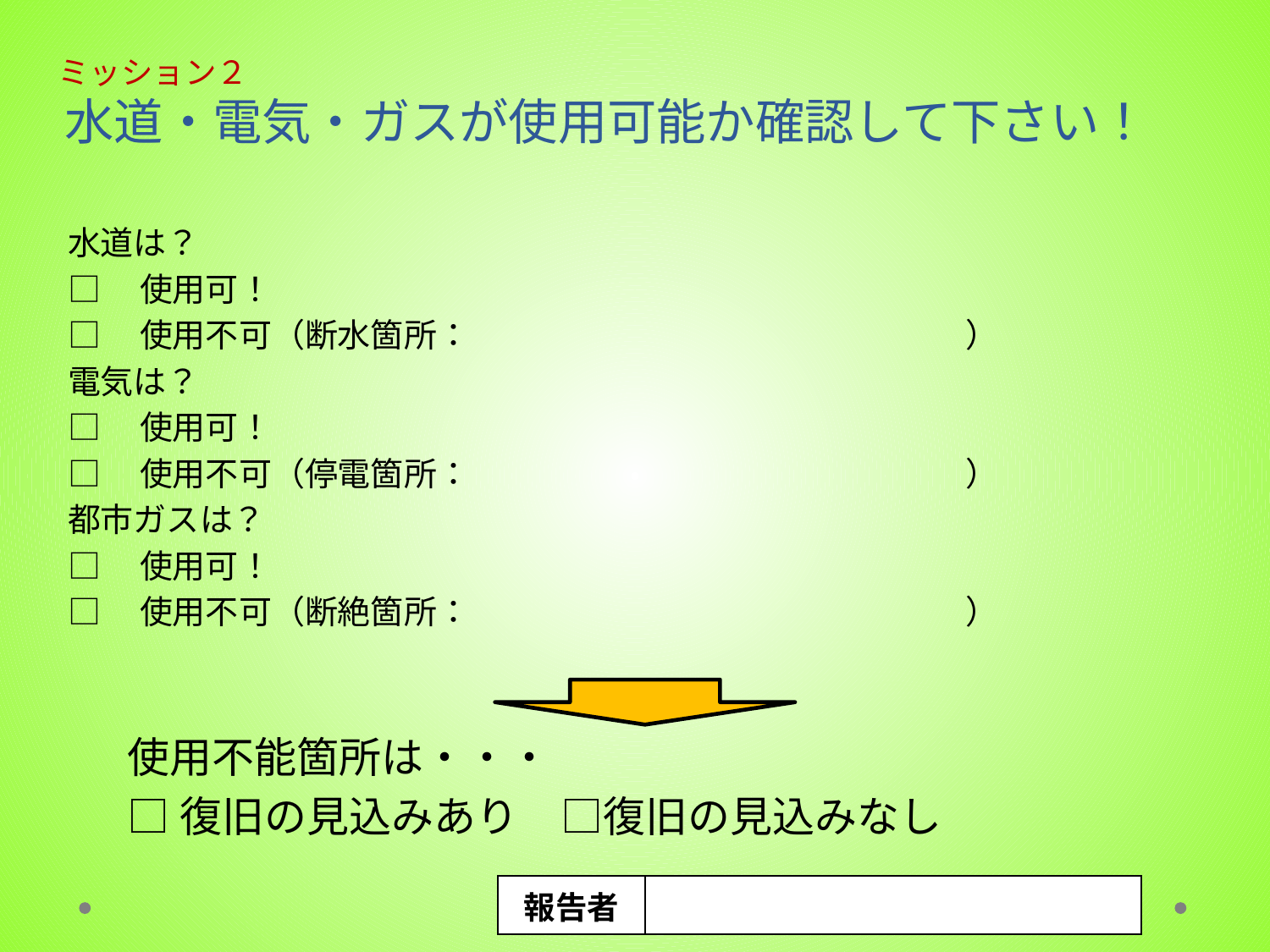

# ミッション２ 水道・電気・ガスが使用可能か確認して下さい！
水道は？
□　使用可！
□　使用不可（断水箇所：　　　　　　　　　　　　　　　）
電気は？
□　使用可！
□　使用不可（停電箇所：　　　　　　　　　　　　　　　）
都市ガスは？
□　使用可！
□　使用不可（断絶箇所：　　　　　　　　　　　　　　　）

使用不能箇所は・・・
□復旧の見込みあり　□復旧の見込みなし
| 報告者 |  |
| --- | --- |